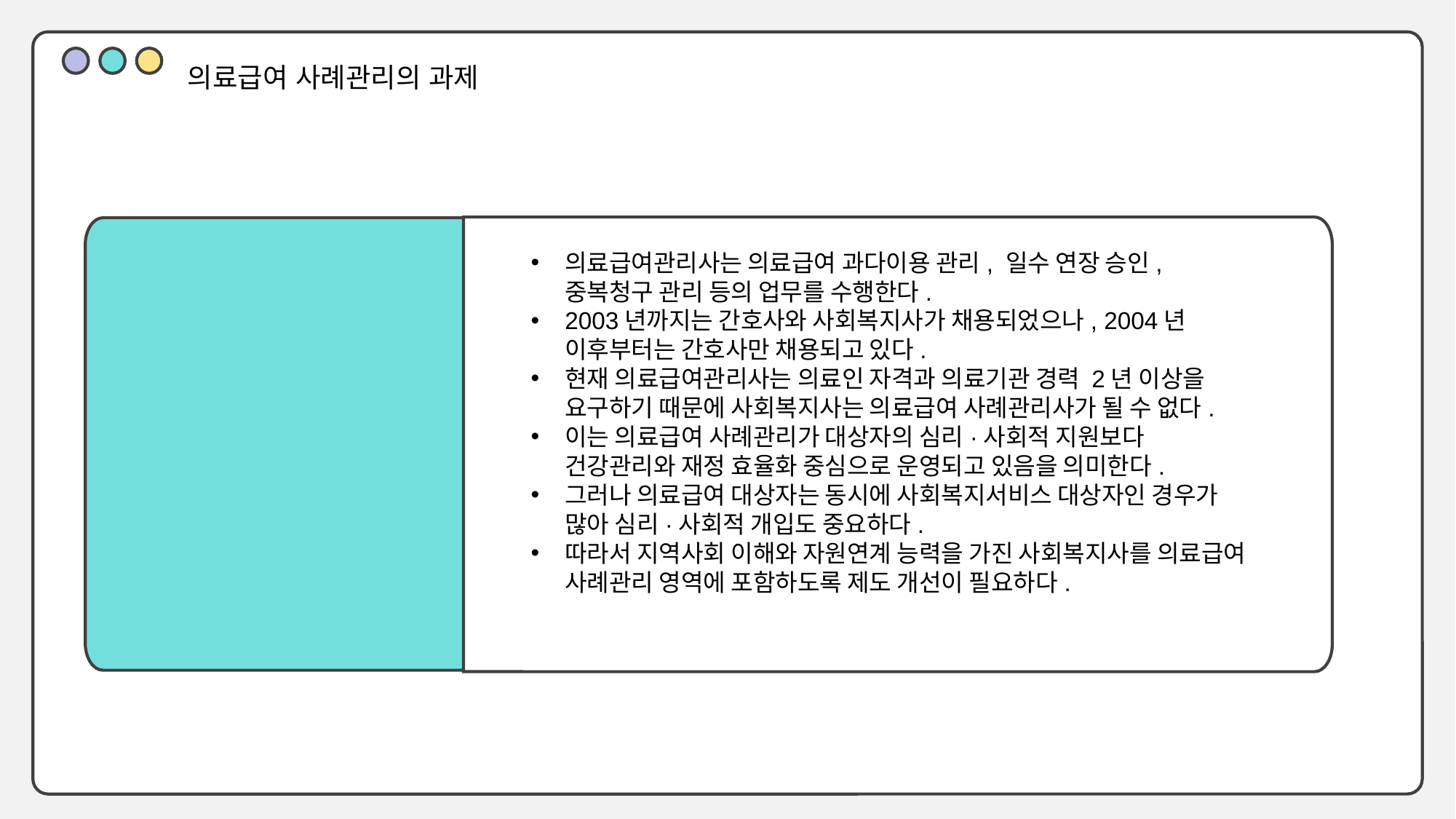

의료급여 사례관리의 과제

의료급여관리사는 의료급여 과다이용 관리, 일수 연장 승인, 중복청구 관리 등의 업무를 수행한다.
2003년까지는 간호사와 사회복지사가 채용되었으나, 2004년 이후부터는 간호사만 채용되고 있다.
현재 의료급여관리사는 의료인 자격과 의료기관 경력 2년 이상을 요구하기 때문에 사회복지사는 의료급여 사례관리사가 될 수 없다.
이는 의료급여 사례관리가 대상자의 심리·사회적 지원보다 건강관리와 재정 효율화 중심으로 운영되고 있음을 의미한다.
그러나 의료급여 대상자는 동시에 사회복지서비스 대상자인 경우가 많아 심리·사회적 개입도 중요하다.
따라서 지역사회 이해와 자원연계 능력을 가진 사회복지사를 의료급여 사례관리 영역에 포함하도록 제도 개선이 필요하다.